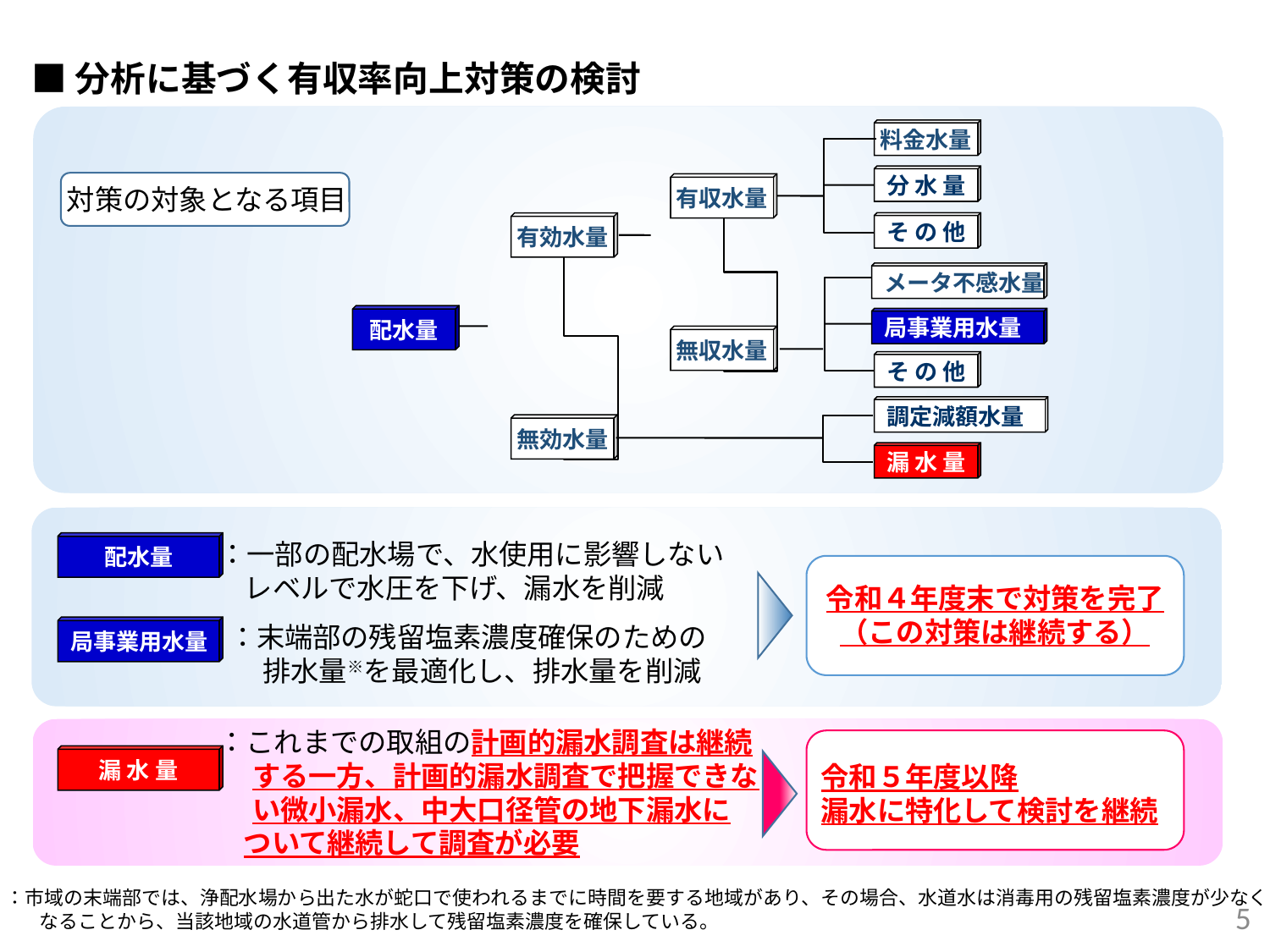

■分析に基づく有収率向上対策の検討

料金水量

分 水 量
有収水量

そ の 他
有効水量

配水量

無収水量

そ の 他
調定減額水量
無効水量

漏 水 量

対策の対象となる項目
メータ不感水量
局事業用水量

：一部の配水場で、水使用に影響しない
   レベルで水圧を下げ、漏水を削減
配水量

令和４年度末で対策を完了
（この対策は継続する）

：末端部の残留塩素濃度確保のための
　 排水量※を最適化し、排水量を削減
局事業用水量
：これまでの取組の計画的漏水調査は継続
　 する一方、計画的漏水調査で把握できな
　 い微小漏水、中大口径管の地下漏水に
   ついて継続して調査が必要

漏 水 量
令和５年度以降
漏水に特化して検討を継続

※：市域の末端部では、浄配水場から出た水が蛇口で使われるまでに時間を要する地域があり、その場合、水道水は消毒用の残留塩素濃度が少なく
　　　なることから、当該地域の水道管から排水して残留塩素濃度を確保している。
5